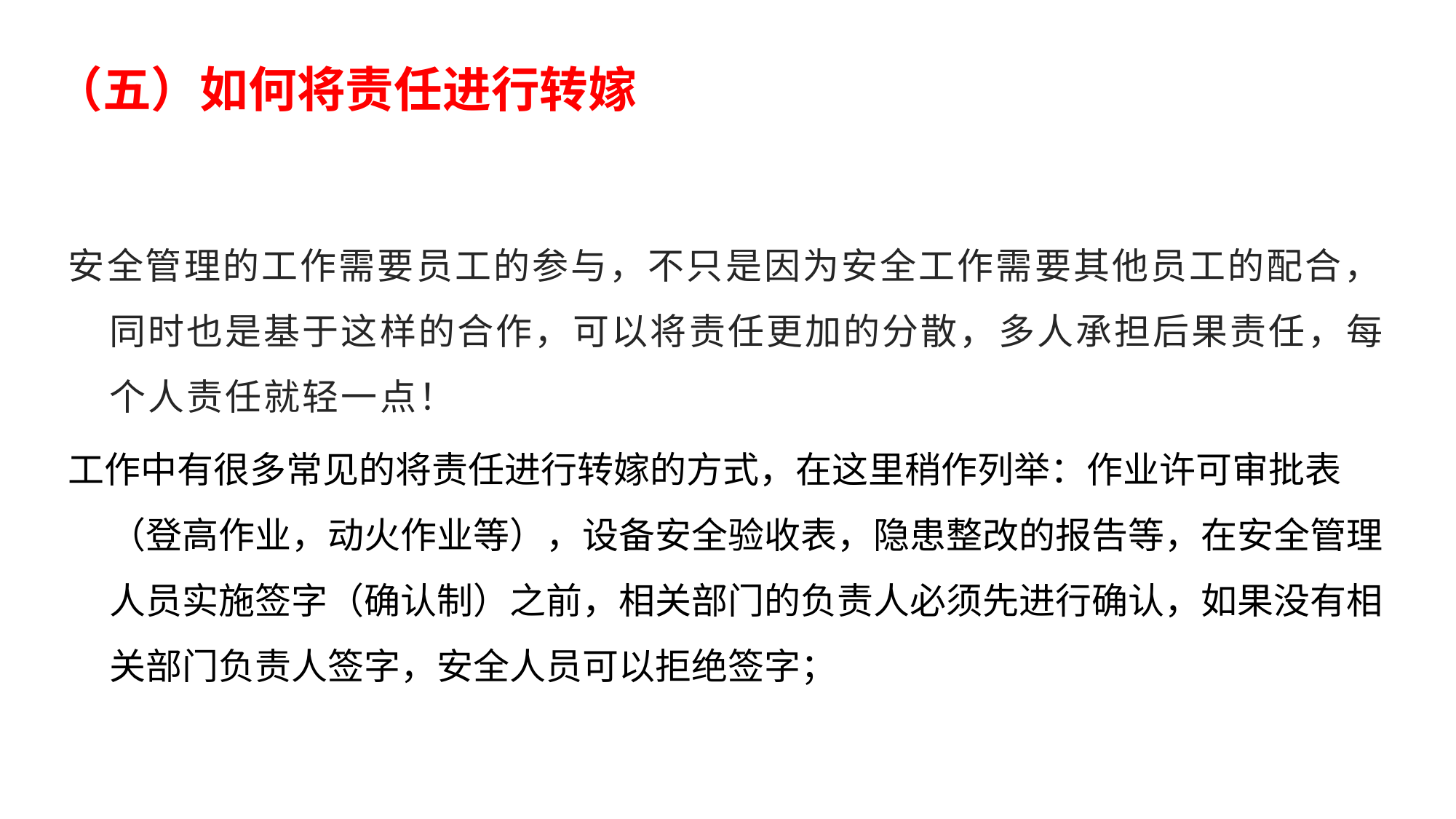

（五）如何将责任进行转嫁
安全管理的工作需要员工的参与，不只是因为安全工作需要其他员工的配合，同时也是基于这样的合作，可以将责任更加的分散，多人承担后果责任，每个人责任就轻一点！
工作中有很多常见的将责任进行转嫁的方式，在这里稍作列举：作业许可审批表（登高作业，动火作业等），设备安全验收表，隐患整改的报告等，在安全管理人员实施签字（确认制）之前，相关部门的负责人必须先进行确认，如果没有相关部门负责人签字，安全人员可以拒绝签字；